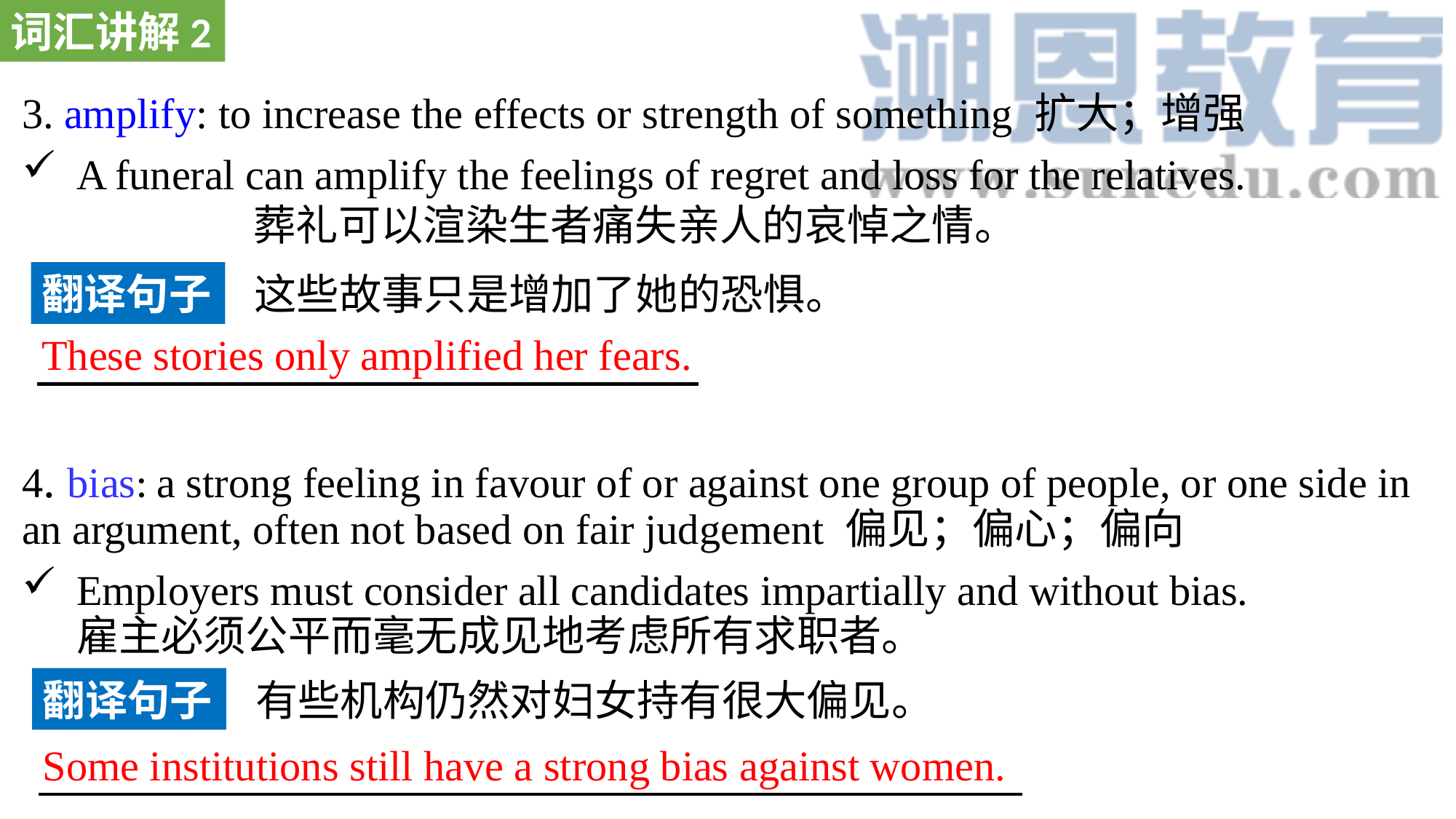

词汇讲解2
3. amplify: to increase the effects or strength of something 扩大；增强
A funeral can amplify the feelings of regret and loss for the relatives.                                  葬礼可以渲染生者痛失亲人的哀悼之情。

4. bias: a strong feeling in favour of or against one group of people, or one side in an argument, often not based on fair judgement 偏见；偏心；偏向
Employers must consider all candidates impartially and without bias.               雇主必须公平而毫无成见地考虑所有求职者。
翻译句子
这些故事只是增加了她的恐惧。
These stories only amplified her fears.
翻译句子
有些机构仍然对妇女持有很大偏见。
Some institutions still have a strong bias against women.